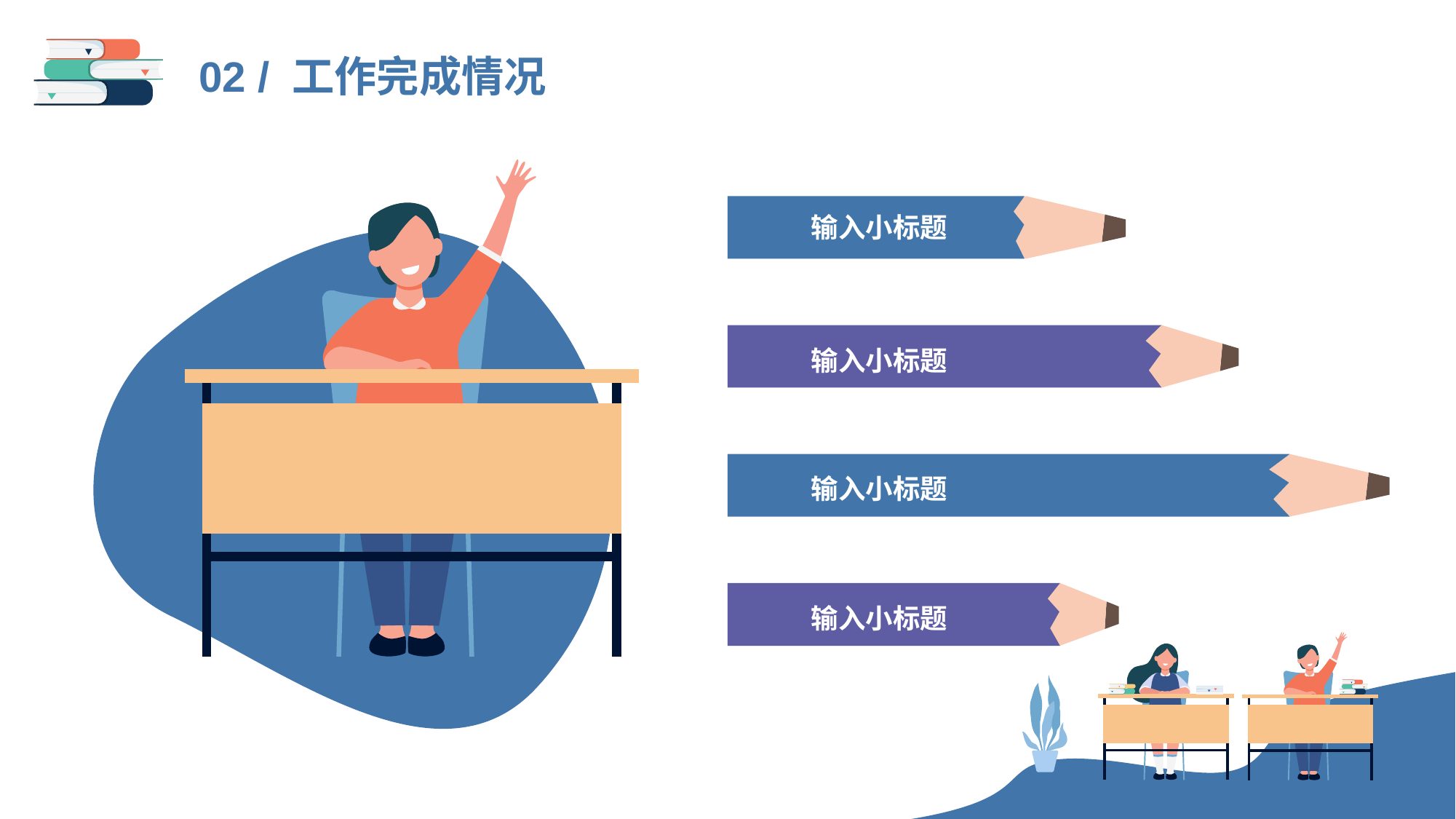

02 / 工作完成情况

输入小标题

输入小标题

输入小标题

输入小标题